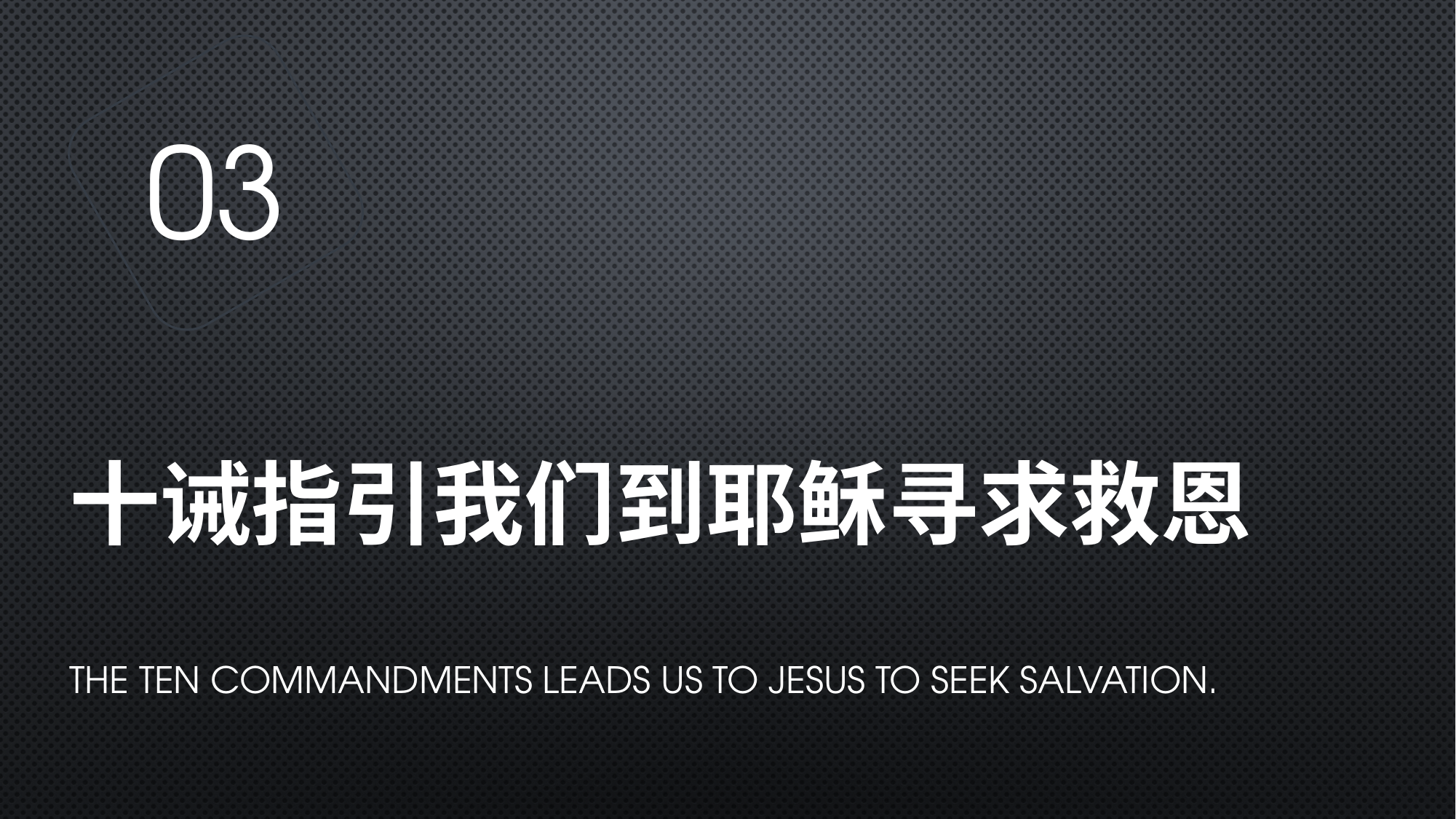

03
# 十诫指引我们到耶稣寻求救恩
The Ten Commandments leads us to Jesus to seek salvation.